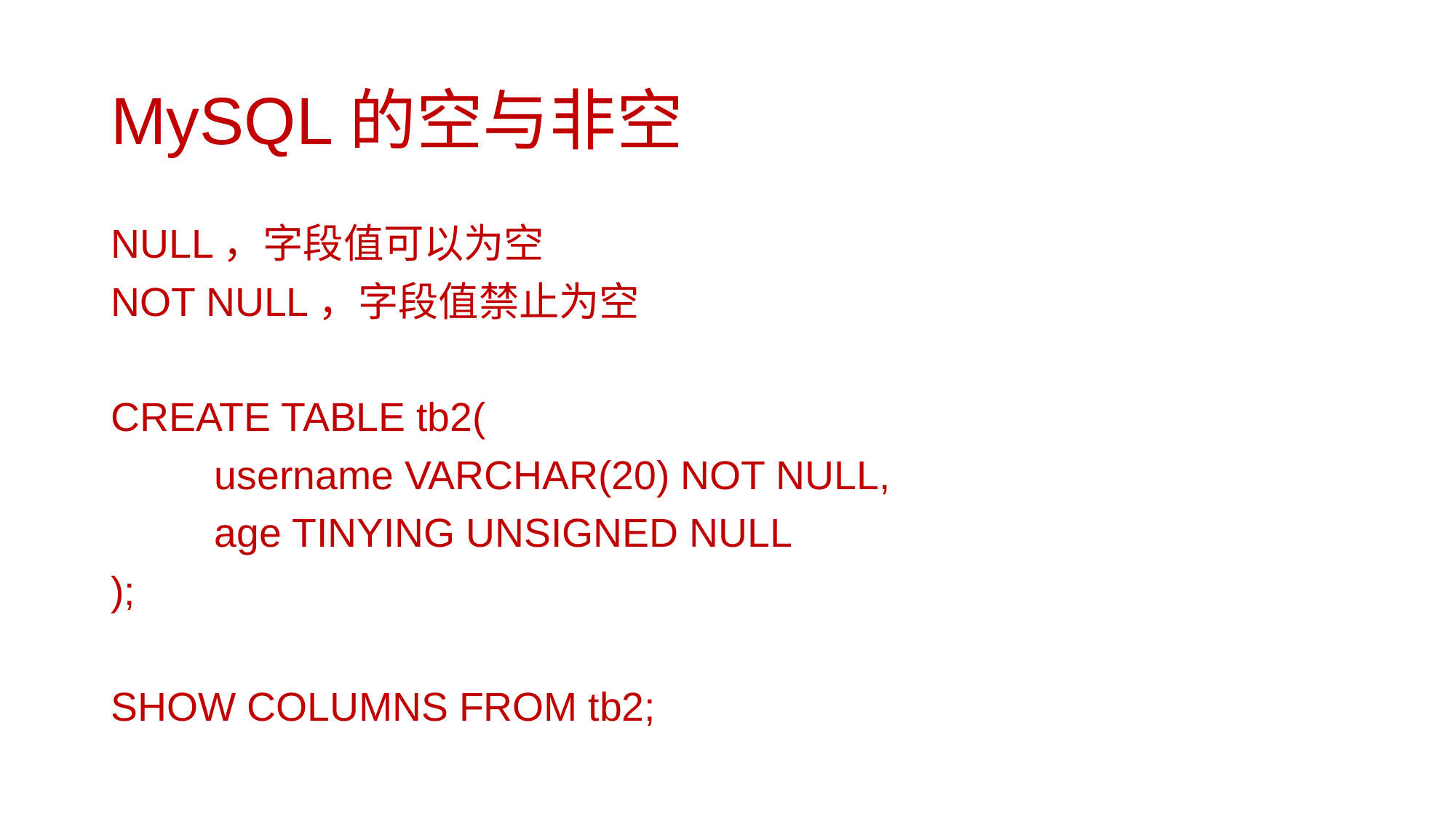

# MySQL的空与非空
NULL，字段值可以为空
NOT NULL，字段值禁止为空

CREATE TABLE tb2(
	username VARCHAR(20) NOT NULL,
	age TINYING UNSIGNED NULL
);

SHOW COLUMNS FROM tb2;